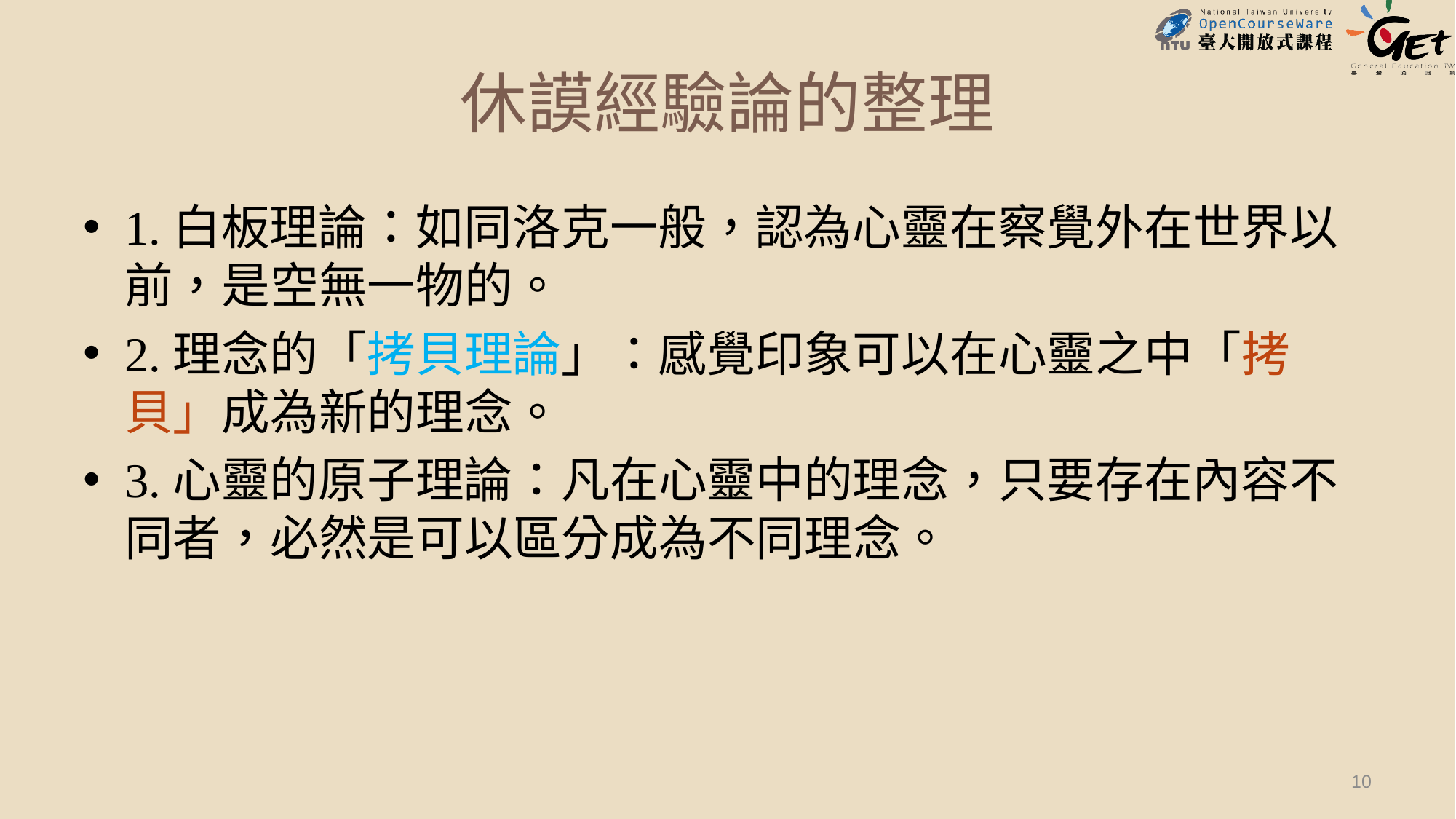

# 休謨經驗論的整理
1.白板理論：如同洛克一般，認為心靈在察覺外在世界以前，是空無一物的。
2.理念的「拷貝理論」：感覺印象可以在心靈之中「拷貝」成為新的理念。
3.心靈的原子理論：凡在心靈中的理念，只要存在內容不同者，必然是可以區分成為不同理念。
10